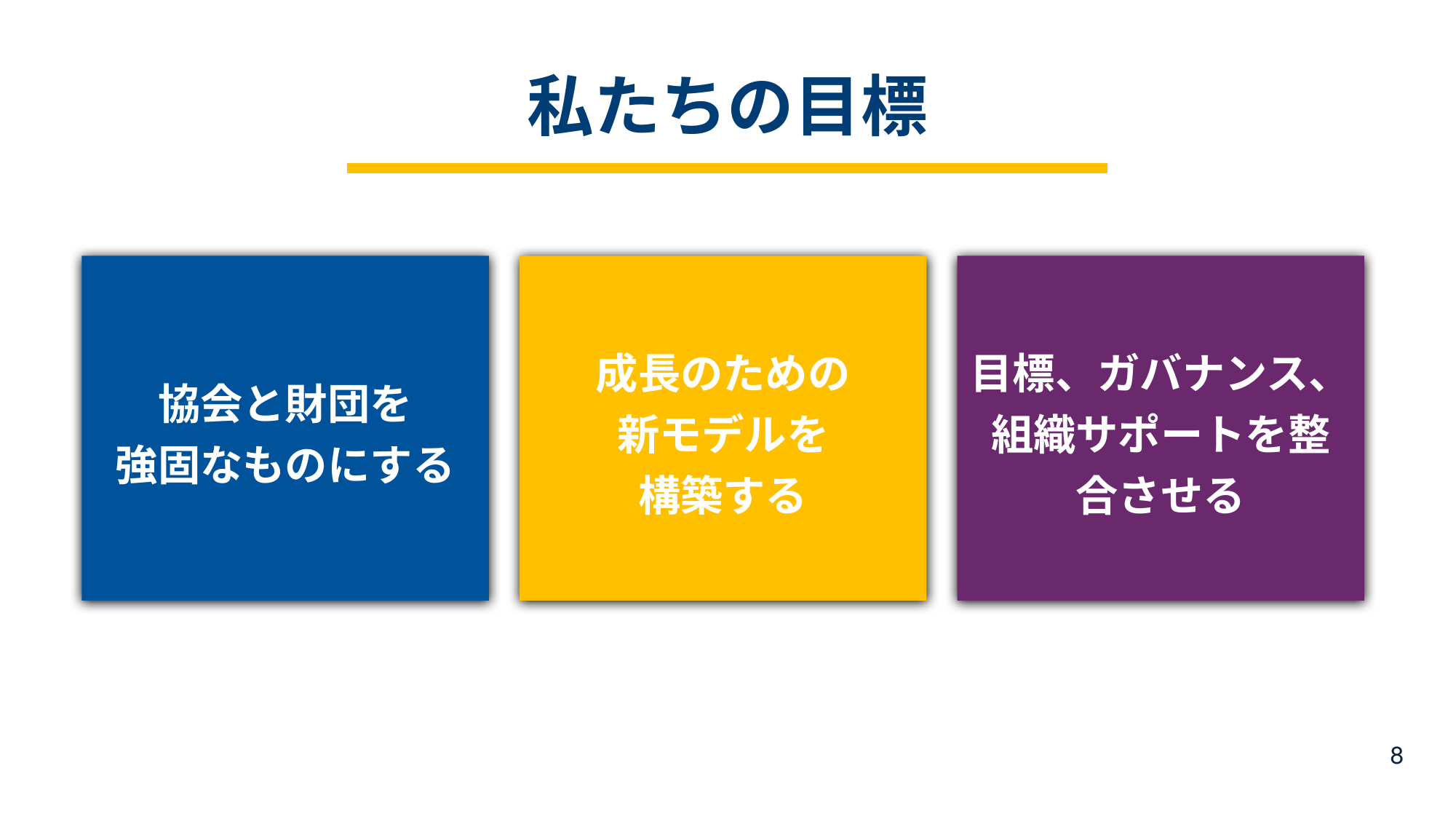

# 私たちの目標
協会と財団を
強固なものにする
成長のための
新モデルを
構築する
目標、ガバナンス、組織サポートを整合させる